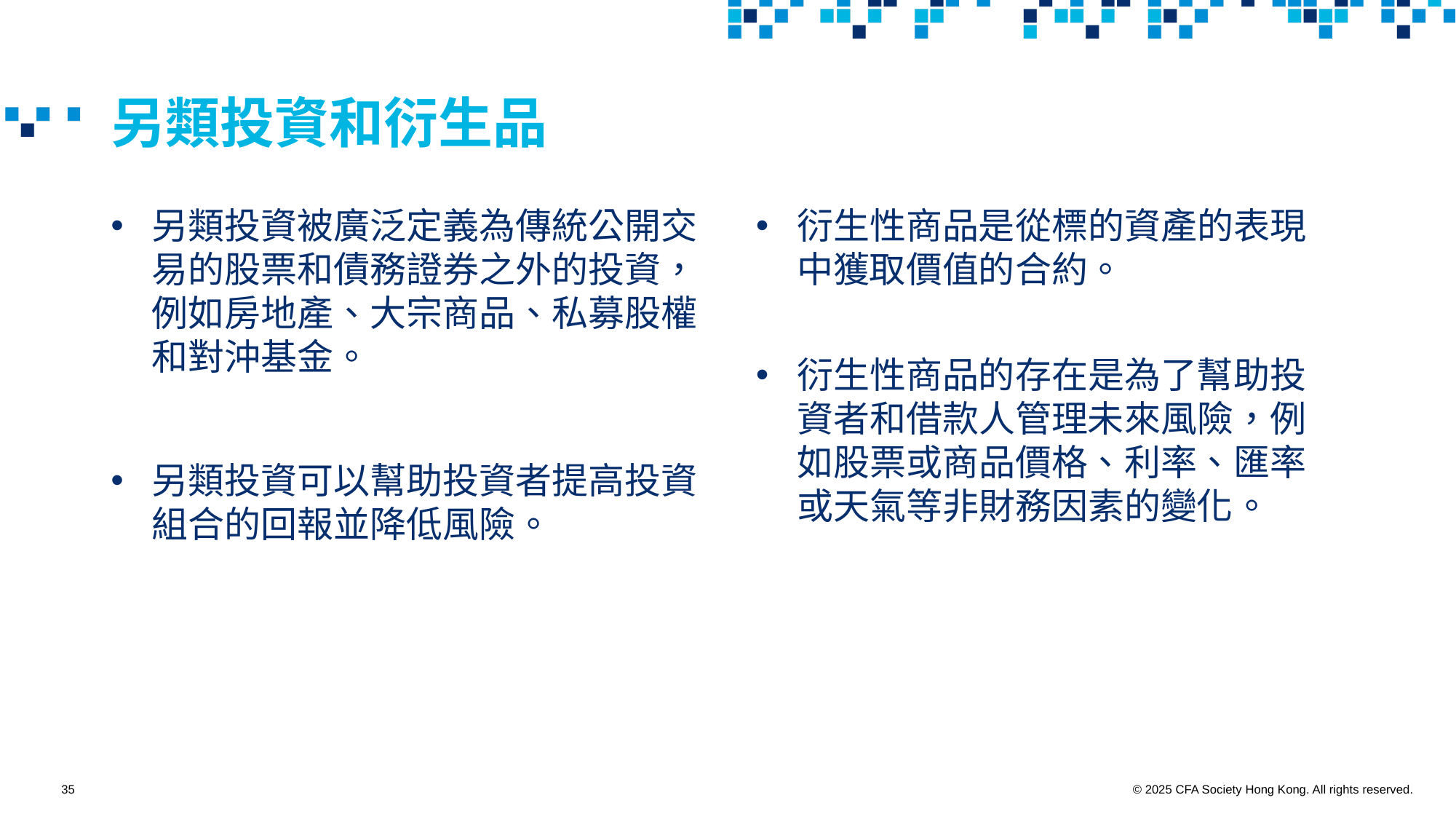

# 另類投資和衍生品
另類投資被廣泛定義為傳統公開交易的股票和債務證券之外的投資，例如房地產、大宗商品、私募股權和對沖基金。

另類投資可以幫助投資者提高投資組合的回報並降低風險。
衍生性商品是從標的資產的表現中獲取價值的合約。

衍生性商品的存在是為了幫助投資者和借款人管理未來風險，例如股票或商品價格、利率、匯率或天氣等非財務因素的變化。
35
© 2025 CFA Society Hong Kong. All rights reserved.